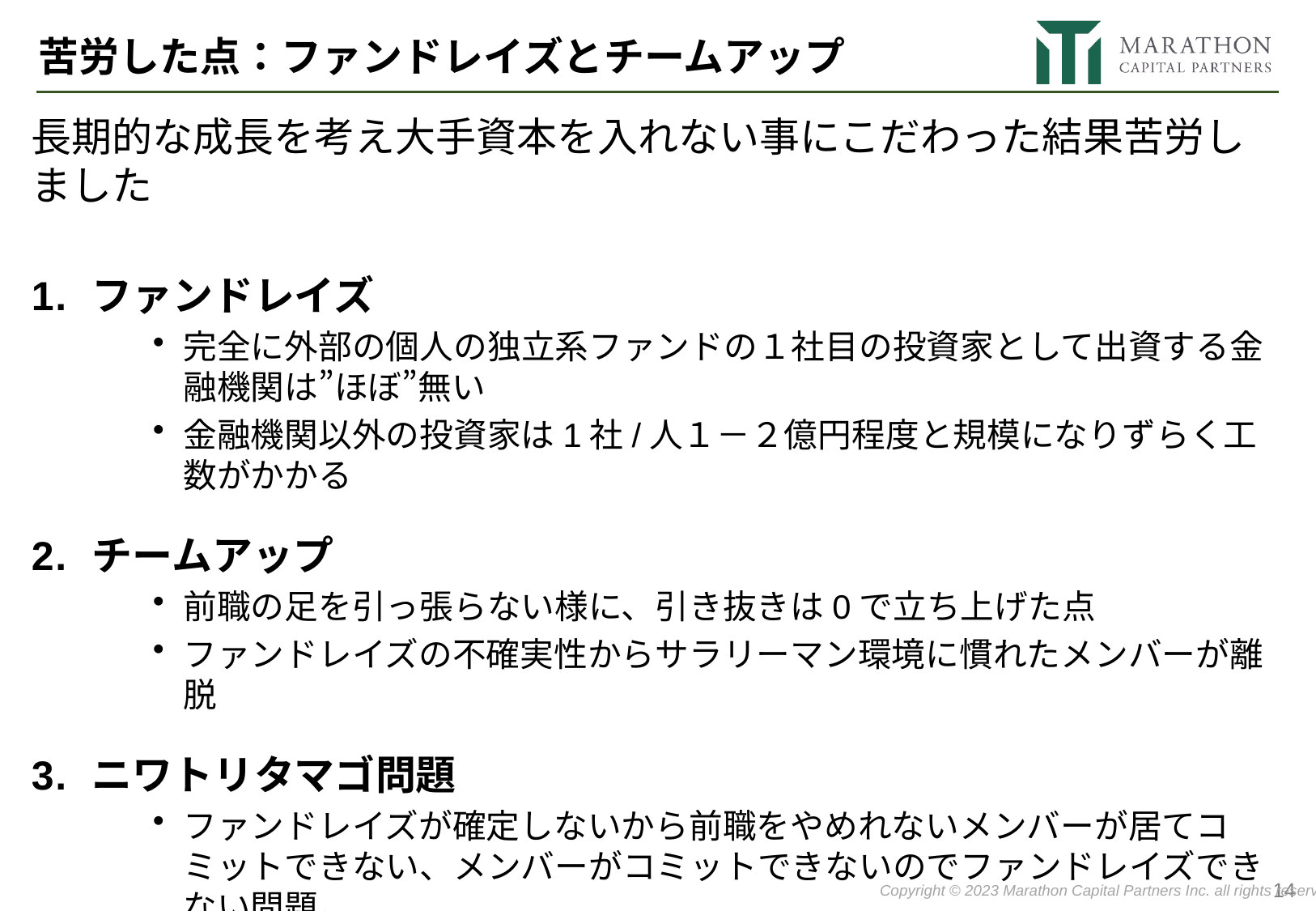

苦労した点：ファンドレイズとチームアップ
長期的な成長を考え大手資本を入れない事にこだわった結果苦労しました

ファンドレイズ
完全に外部の個人の独立系ファンドの１社目の投資家として出資する金融機関は”ほぼ”無い
金融機関以外の投資家は1社/人１－２億円程度と規模になりずらく工数がかかる

チームアップ
前職の足を引っ張らない様に、引き抜きは0で立ち上げた点
ファンドレイズの不確実性からサラリーマン環境に慣れたメンバーが離脱

ニワトリタマゴ問題
ファンドレイズが確定しないから前職をやめれないメンバーが居てコミットできない、メンバーがコミットできないのでファンドレイズできない問題。
リスクを取れるメンバーでないと個人でのレイズは難しい